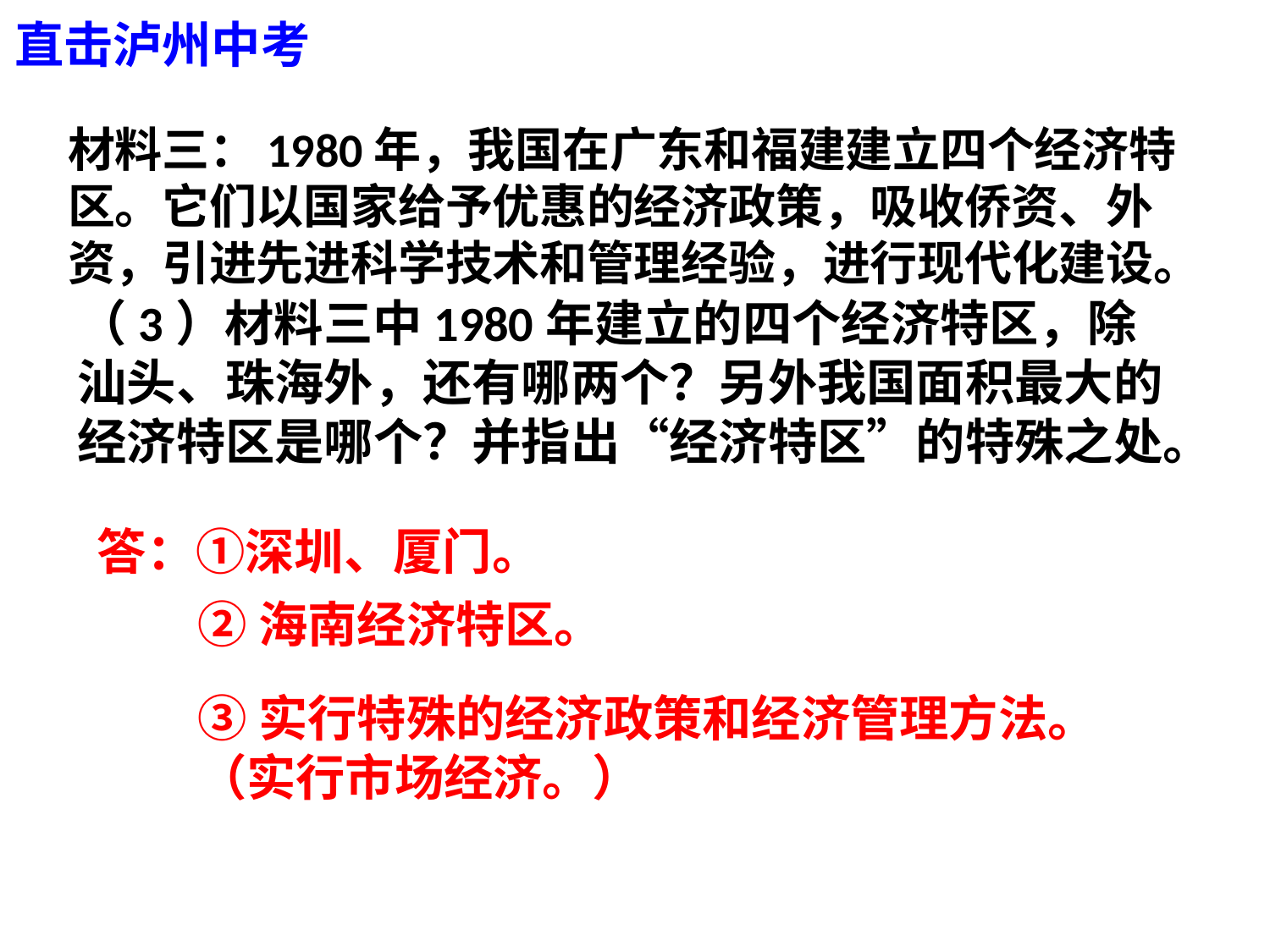

直击泸州中考
# 材料三：1980年，我国在广东和福建建立四个经济特区。它们以国家给予优惠的经济政策，吸收侨资、外资，引进先进科学技术和管理经验，进行现代化建设。
（3）材料三中1980年建立的四个经济特区，除汕头、珠海外，还有哪两个？另外我国面积最大的经济特区是哪个？并指出“经济特区”的特殊之处。
答：①深圳、厦门。
②海南经济特区。
③实行特殊的经济政策和经济管理方法。（实行市场经济。）